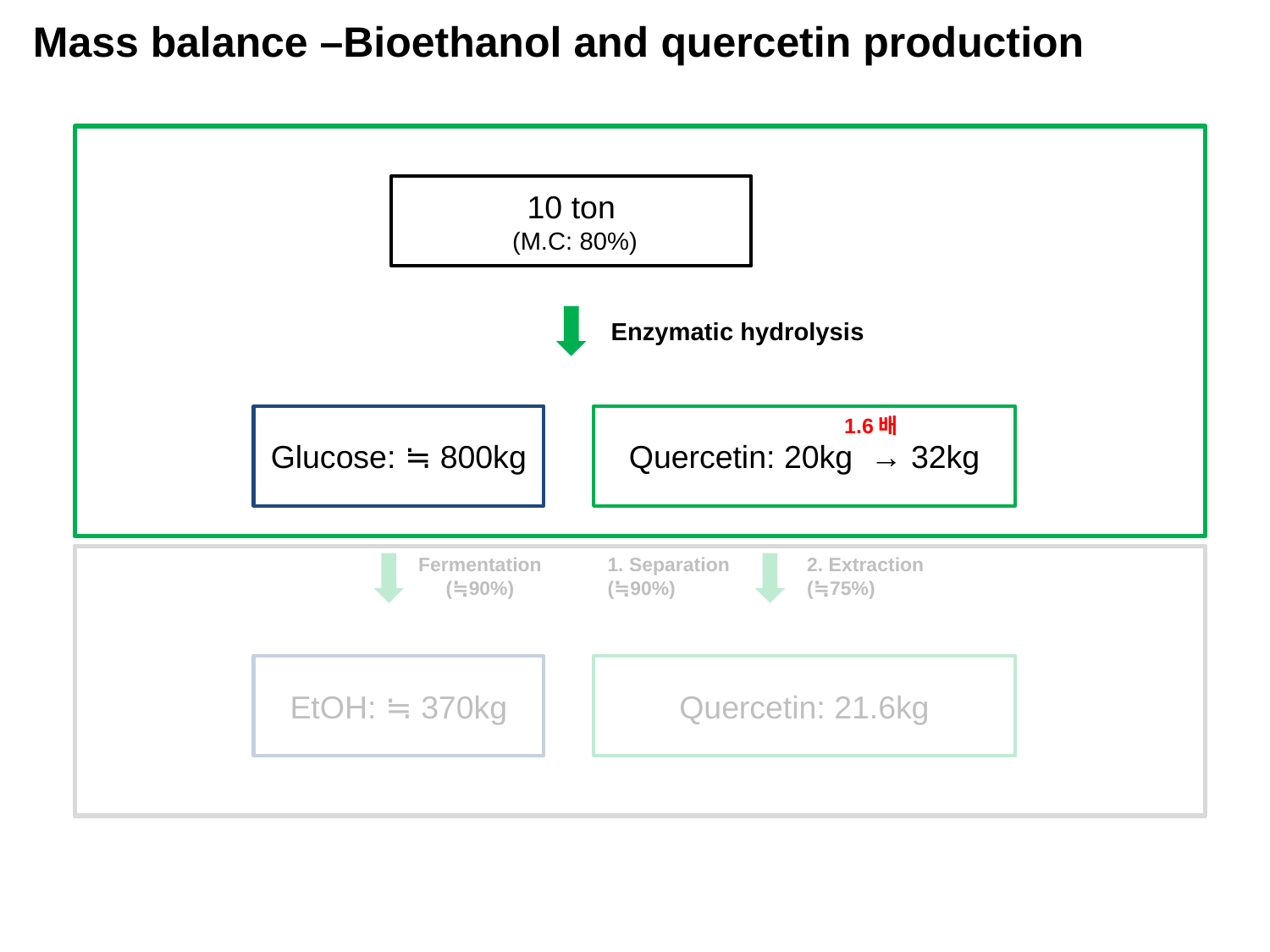

Mass balance –Bioethanol and quercetin production

10 ton
 (M.C: 80%)

Enzymatic hydrolysis
Glucose: ≒ 800kg
Quercetin: 20kg  → 32kg
1.6배

Fermentation
(≒90%)
1. Separation
(≒90%)
2. Extraction
(≒75%)

EtOH: ≒ 370kg
Quercetin: 21.6kg